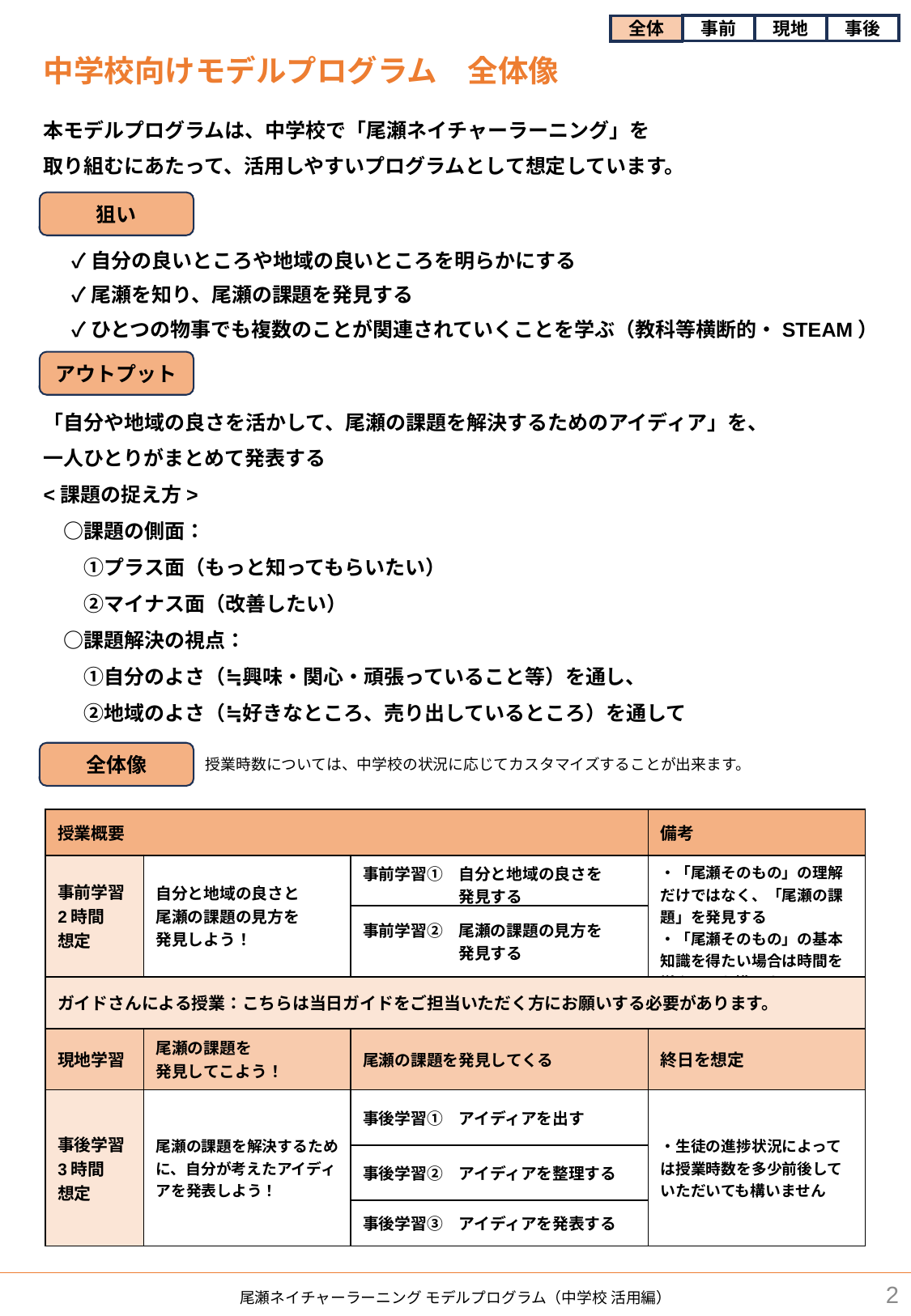

事前
現地
事後
全体
中学校向けモデルプログラム　全体像
本モデルプログラムは、中学校で「尾瀬ネイチャーラーニング」を
取り組むにあたって、活用しやすいプログラムとして想定しています。
狙い
　✓ 自分の良いところや地域の良いところを明らかにする
　✓ 尾瀬を知り、尾瀬の課題を発見する
　✓ ひとつの物事でも複数のことが関連されていくことを学ぶ（教科等横断的・STEAM）
アウトプット
「自分や地域の良さを活かして、尾瀬の課題を解決するためのアイディア」を、
一人ひとりがまとめて発表する
<課題の捉え方>
　○課題の側面：
　　①プラス面（もっと知ってもらいたい）
　　②マイナス面（改善したい）
　○課題解決の視点：
　　①自分のよさ（≒興味・関心・頑張っていること等）を通し、
　　②地域のよさ（≒好きなところ、売り出しているところ）を通して
授業時数については、中学校の状況に応じてカスタマイズすることが出来ます。
全体像
| 授業概要 |  | 授業概要 | 備考 |
| --- | --- | --- | --- |
| 事前学習 2時間 想定 | 自分と地域の良さと 尾瀬の課題の見方を 発見しよう！ | 事前学習①　自分と地域の良さを 　　　　　　発見する | ・「尾瀬そのもの」の理解だけではなく、「尾瀬の課題」を発見する ・「尾瀬そのもの」の基本知識を得たい場合は時間を増やしても構いません |
|  |  | 事前学習②　尾瀬の課題の見方を 　　　　　　発見する |  |
| ガイドさんによる授業：こちらは当日ガイドをご担当いただく方にお願いする必要があります。 |  |  |  |
| 現地学習 | 尾瀬の課題を 発見してこよう！ | 尾瀬の課題を発見してくる | 終日を想定 |
| 事後学習 3時間 想定 | 尾瀬の課題を解決するために、自分が考えたアイディアを発表しよう！ | 事後学習①　アイディアを出す | ・生徒の進捗状況によっては授業時数を多少前後していただいても構いません |
|  |  | 事後学習②　アイディアを整理する |  |
|  |  | 事後学習③　アイディアを発表する |  |
2
尾瀬ネイチャーラーニング モデルプログラム（中学校 活用編）